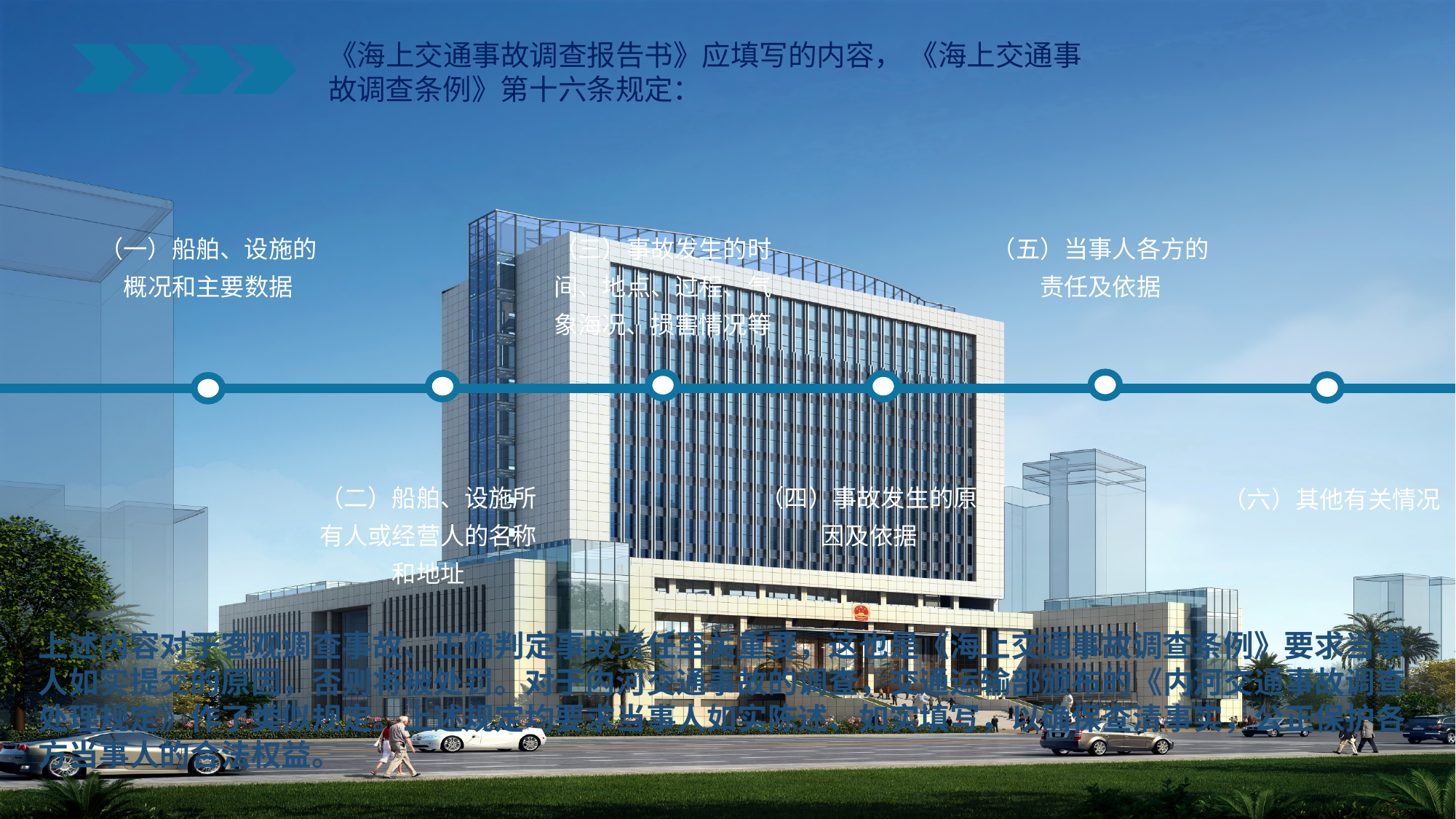

《海上交通事故调查报告书》应填写的内容， 《海上交通事故调查条例》第十六条规定：

（一）船舶、设施的概况和主要数据
（三）事故发生的时间、地点、过程、气象海况、损害情况等
（五）当事人各方的责任及依据

（四）事故发生的原因及依据
（二）船舶、设施所有人或经营人的名称和地址
（六）其他有关情况
上述内容对于客观调查事故、正确判定事故责任至关重要，这也是《海上交通事故调查条例》要求当事人如实提交的原因，否则将被处罚。对于内河交通事故的调查，交通运输部颁布的《内河交通事故调查处理规定》作了类似规定。上述规定均要求当事人如实陈述、如实填写，以确保查清事实，公正保护各方当事人的合法权益。